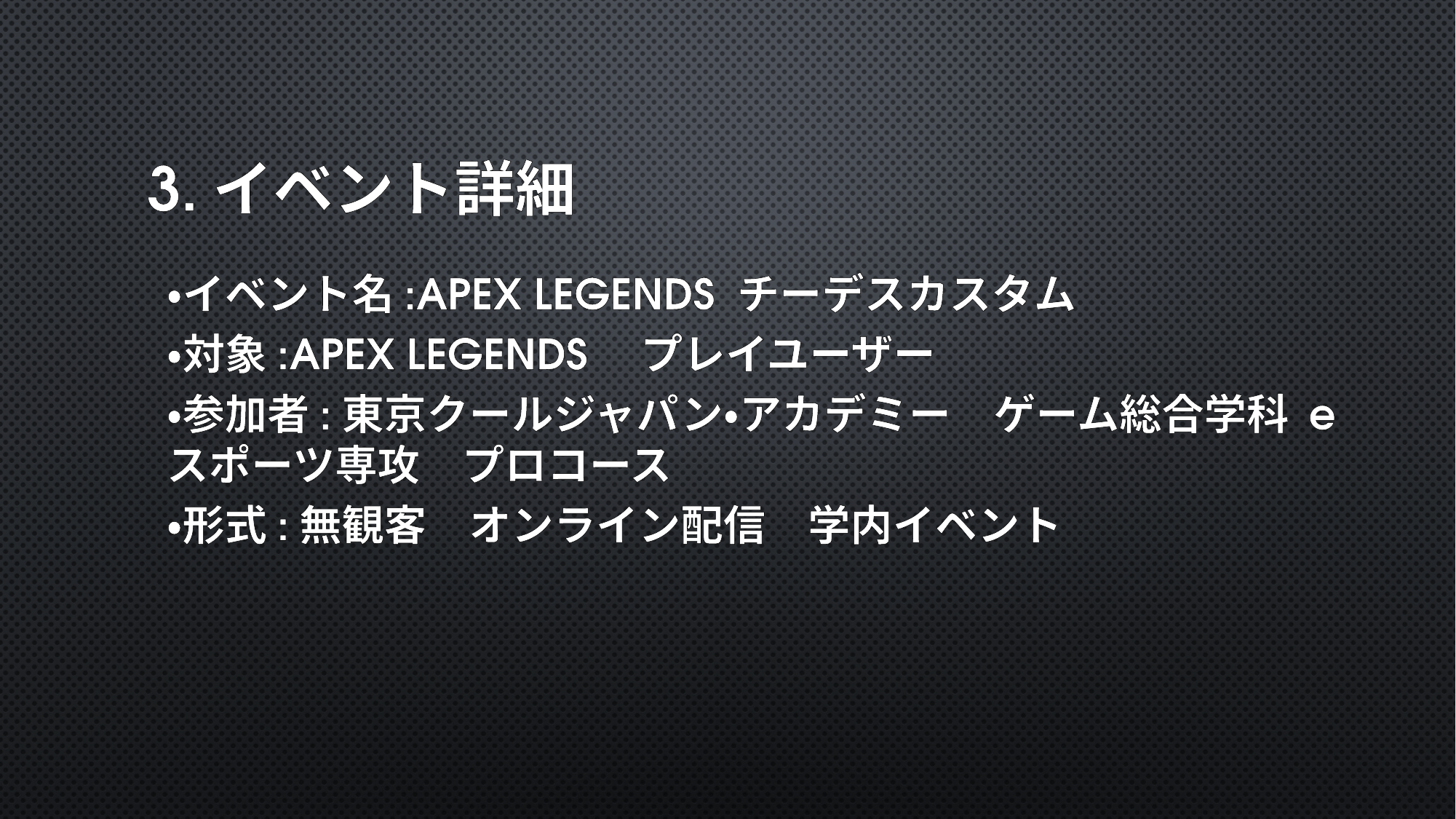

# 3.イベント詳細
・イベント名:APEX LEGENDS チーデスカスタム
・対象:APEX LEGENDS　プレイユーザー
・参加者:東京クールジャパン・アカデミー　ゲーム総合学科 eスポーツ専攻　プロコース
・形式:無観客　オンライン配信　学内イベント